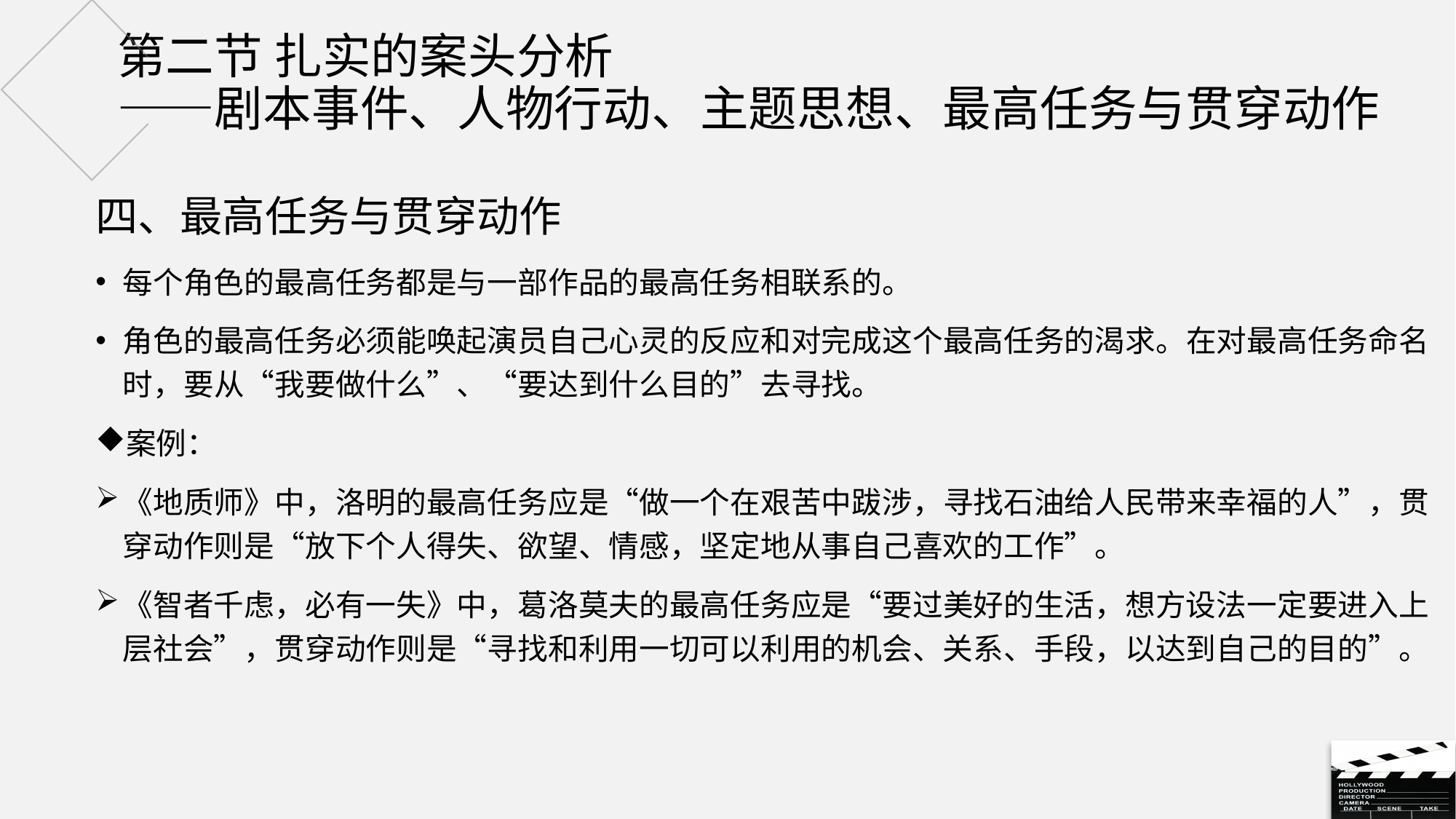

# 第二节 扎实的案头分析 ——剧本事件、人物行动、主题思想、最高任务与贯穿动作
四、最高任务与贯穿动作
每个角色的最高任务都是与一部作品的最高任务相联系的。
角色的最高任务必须能唤起演员自己心灵的反应和对完成这个最高任务的渴求。在对最高任务命名时，要从“我要做什么”、“要达到什么目的”去寻找。
案例：
《地质师》中，洛明的最高任务应是“做一个在艰苦中跋涉，寻找石油给人民带来幸福的人”，贯穿动作则是“放下个人得失、欲望、情感，坚定地从事自己喜欢的工作”。
《智者千虑，必有一失》中，葛洛莫夫的最高任务应是“要过美好的生活，想方设法一定要进入上层社会”，贯穿动作则是“寻找和利用一切可以利用的机会、关系、手段，以达到自己的目的”。